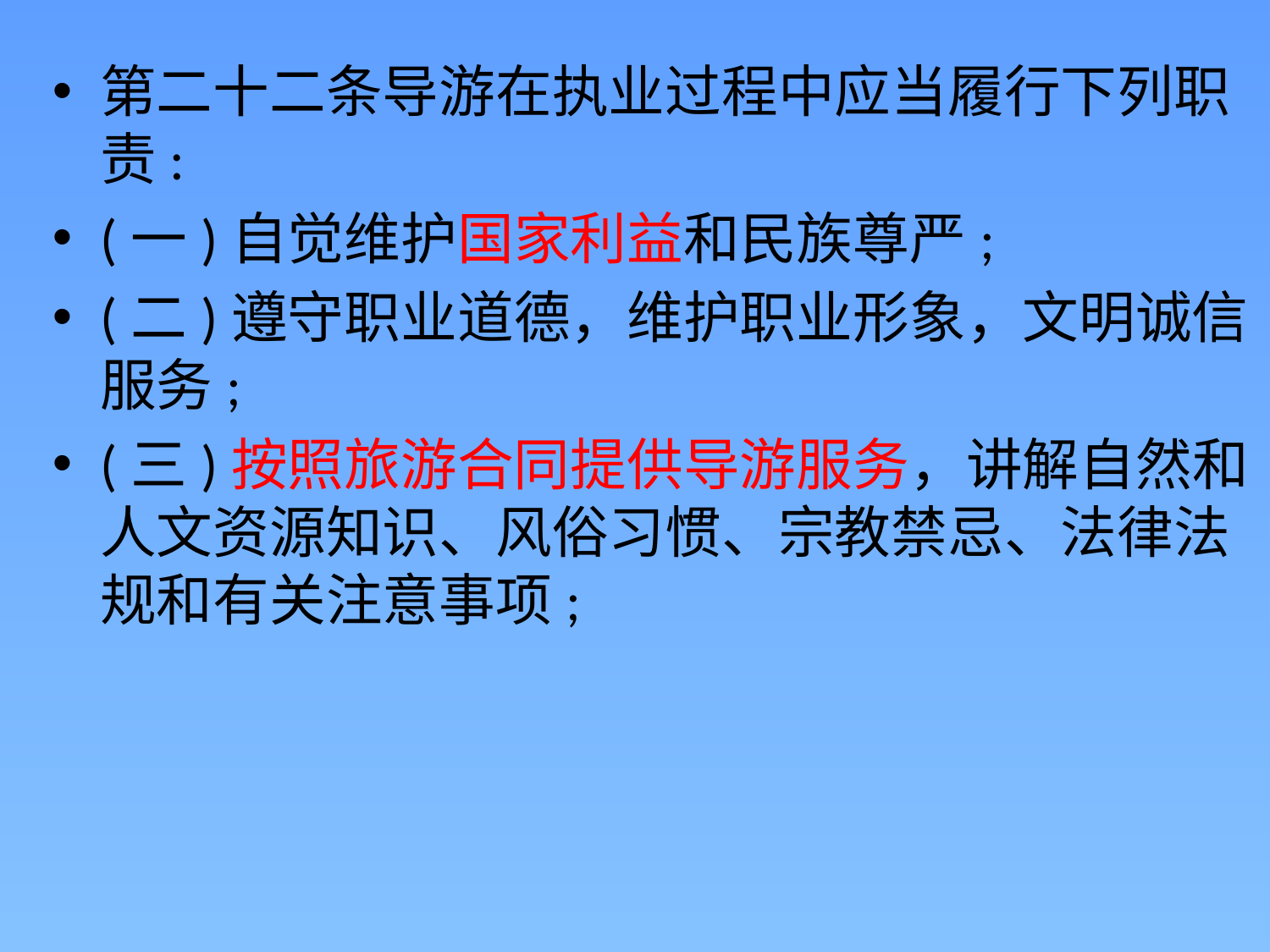

第二十二条导游在执业过程中应当履行下列职责:
(一)自觉维护国家利益和民族尊严;
(二)遵守职业道德，维护职业形象，文明诚信服务;
(三)按照旅游合同提供导游服务，讲解自然和人文资源知识、风俗习惯、宗教禁忌、法律法规和有关注意事项;